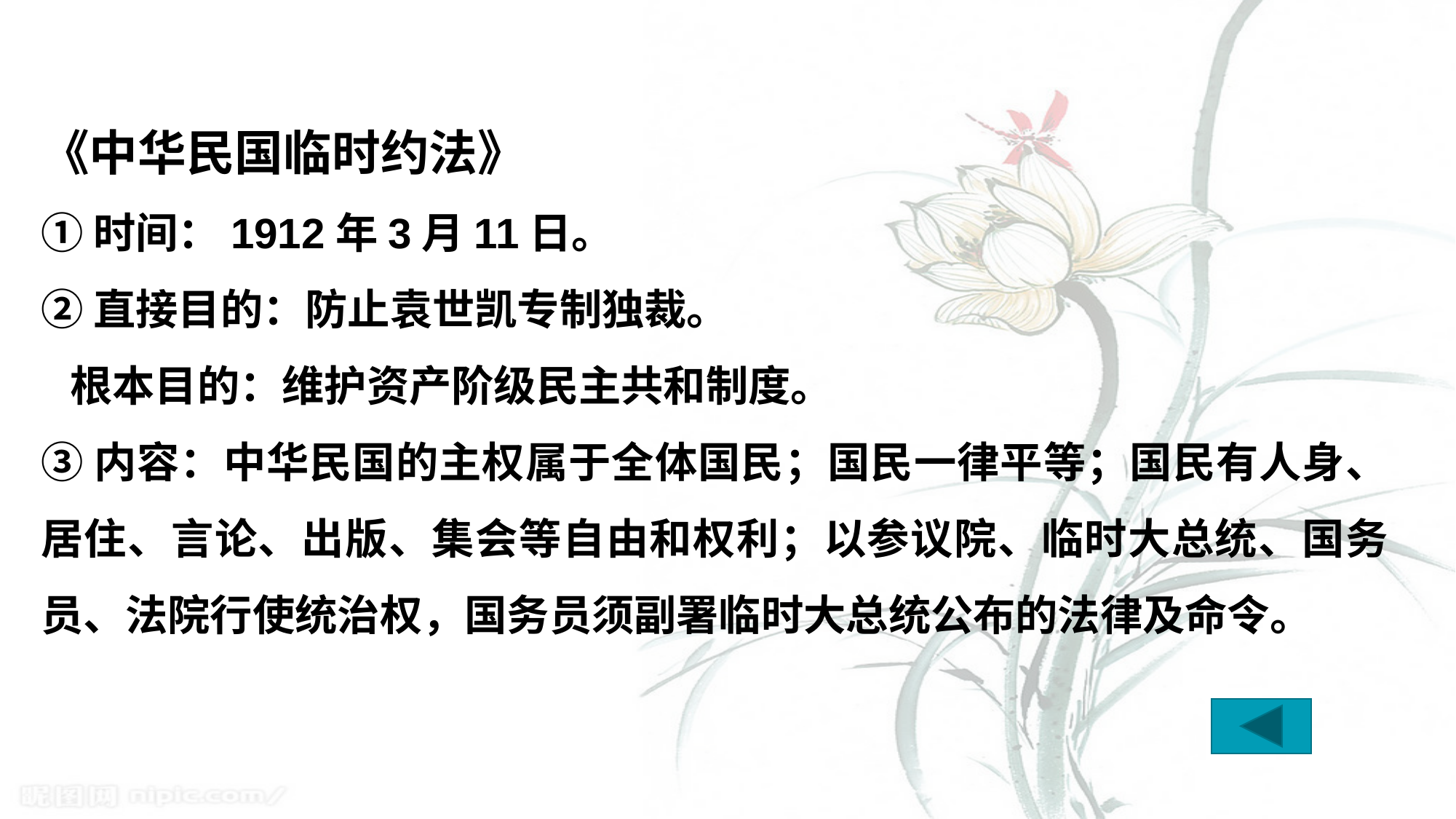

《中华民国临时约法》
①时间：1912年3月11日。
②直接目的：防止袁世凯专制独裁。
  根本目的：维护资产阶级民主共和制度。
③内容：中华民国的主权属于全体国民；国民一律平等；国民有人身、居住、言论、出版、集会等自由和权利；以参议院、临时大总统、国务员、法院行使统治权，国务员须副署临时大总统公布的法律及命令。